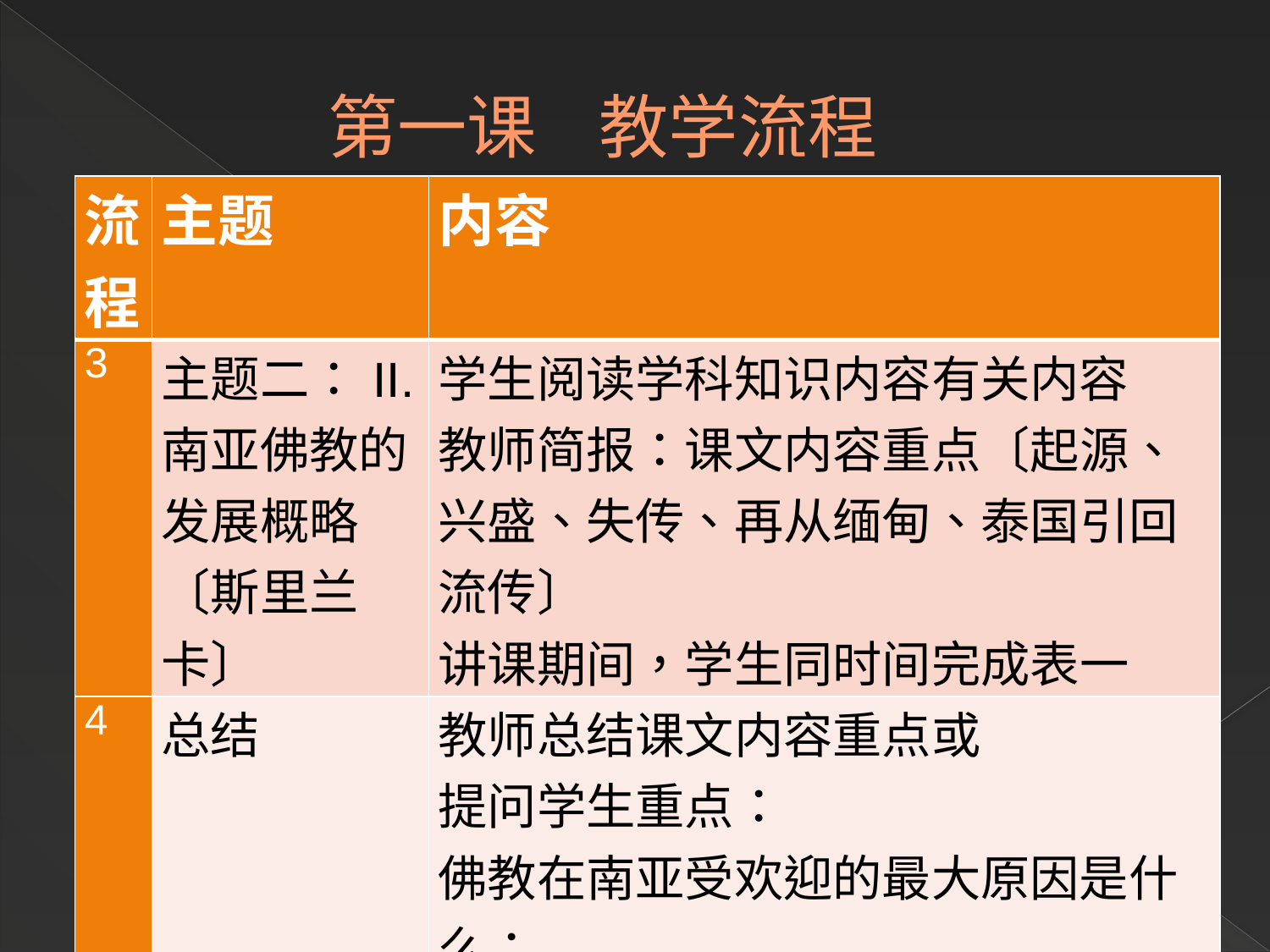

# 第一课    教学流程
| 流程 | 主题 | 内容 |
| --- | --- | --- |
| 3 | 主题二：II. 南亚佛教的发展概略〔斯里兰卡〕 | 学生阅读学科知识内容有关内容 教师简报：课文内容重点〔起源、兴盛、失传、再从缅甸、泰国引回流传〕 讲课期间，学生同时间完成表一 |
| 4 | 总结 | 教师总结课文内容重点或 提问学生重点： 佛教在南亚受欢迎的最大原因是什么： |